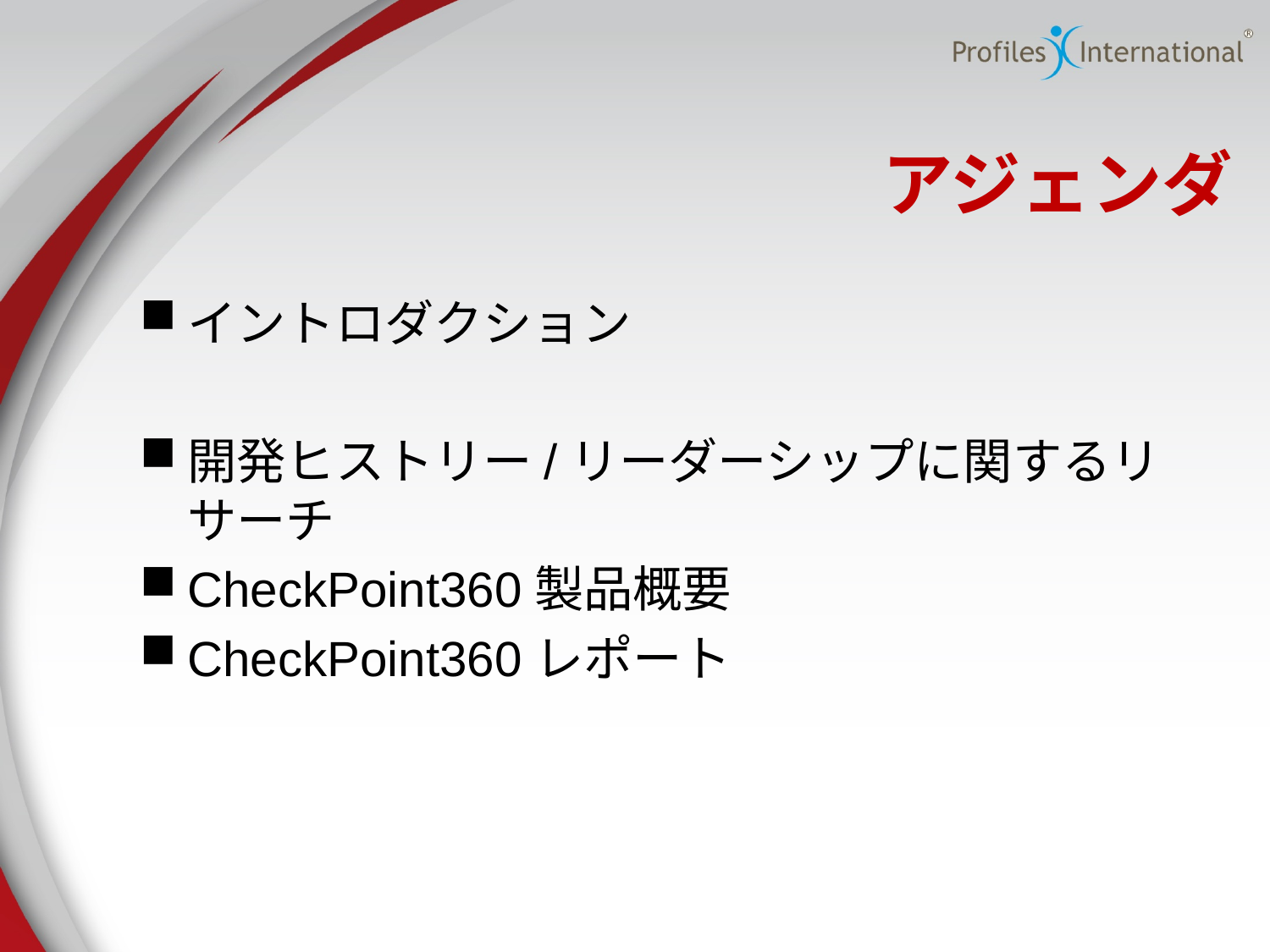

# アジェンダ
イントロダクション

開発ヒストリー/リーダーシップに関するリサーチ
CheckPoint360製品概要
CheckPoint360レポート